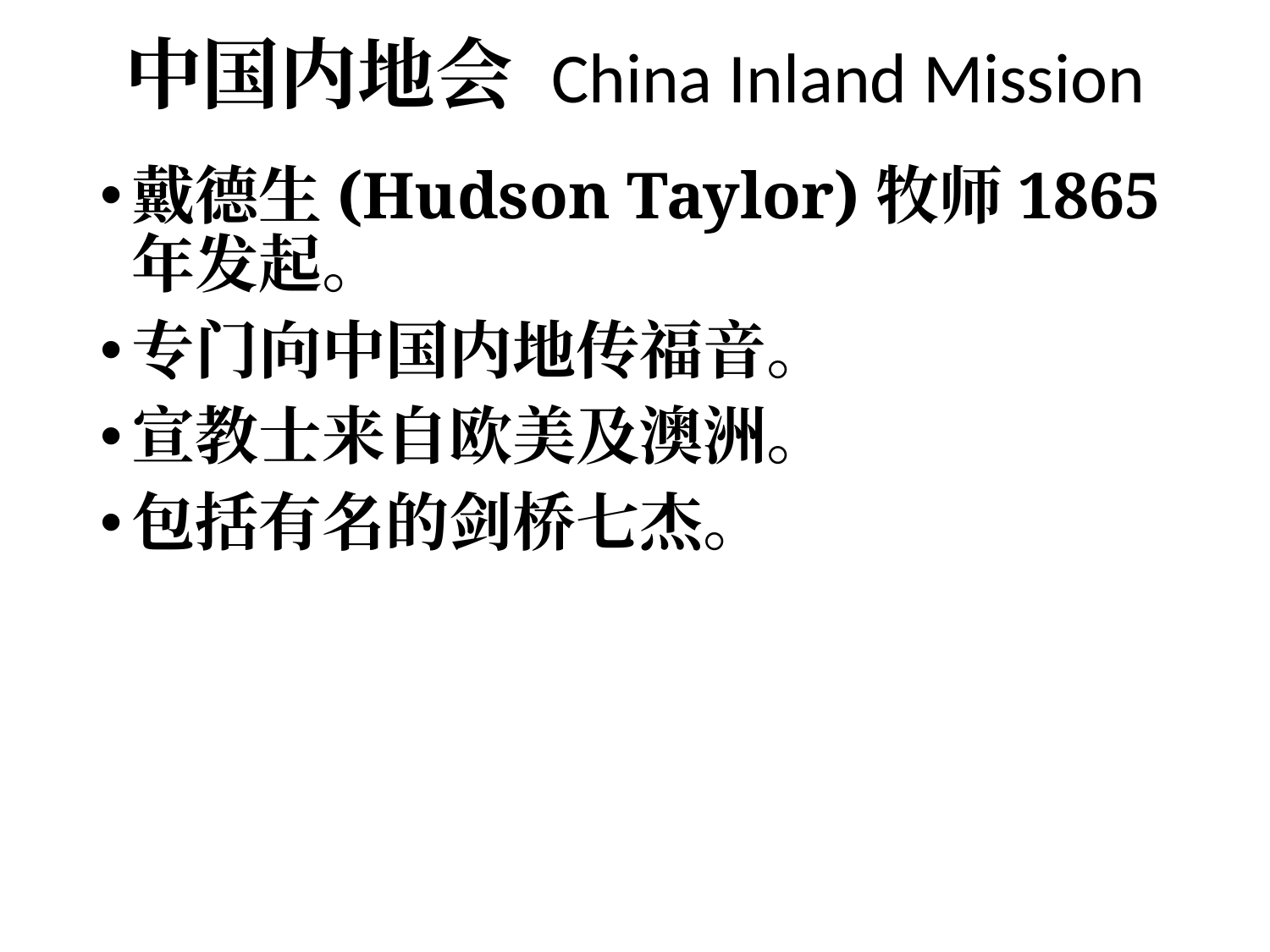

# 中国内地会 China Inland Mission
戴德生(Hudson Taylor)牧师1865年发起。
专门向中国内地传福音。
宣教士来自欧美及澳洲。
包括有名的剑桥七杰。